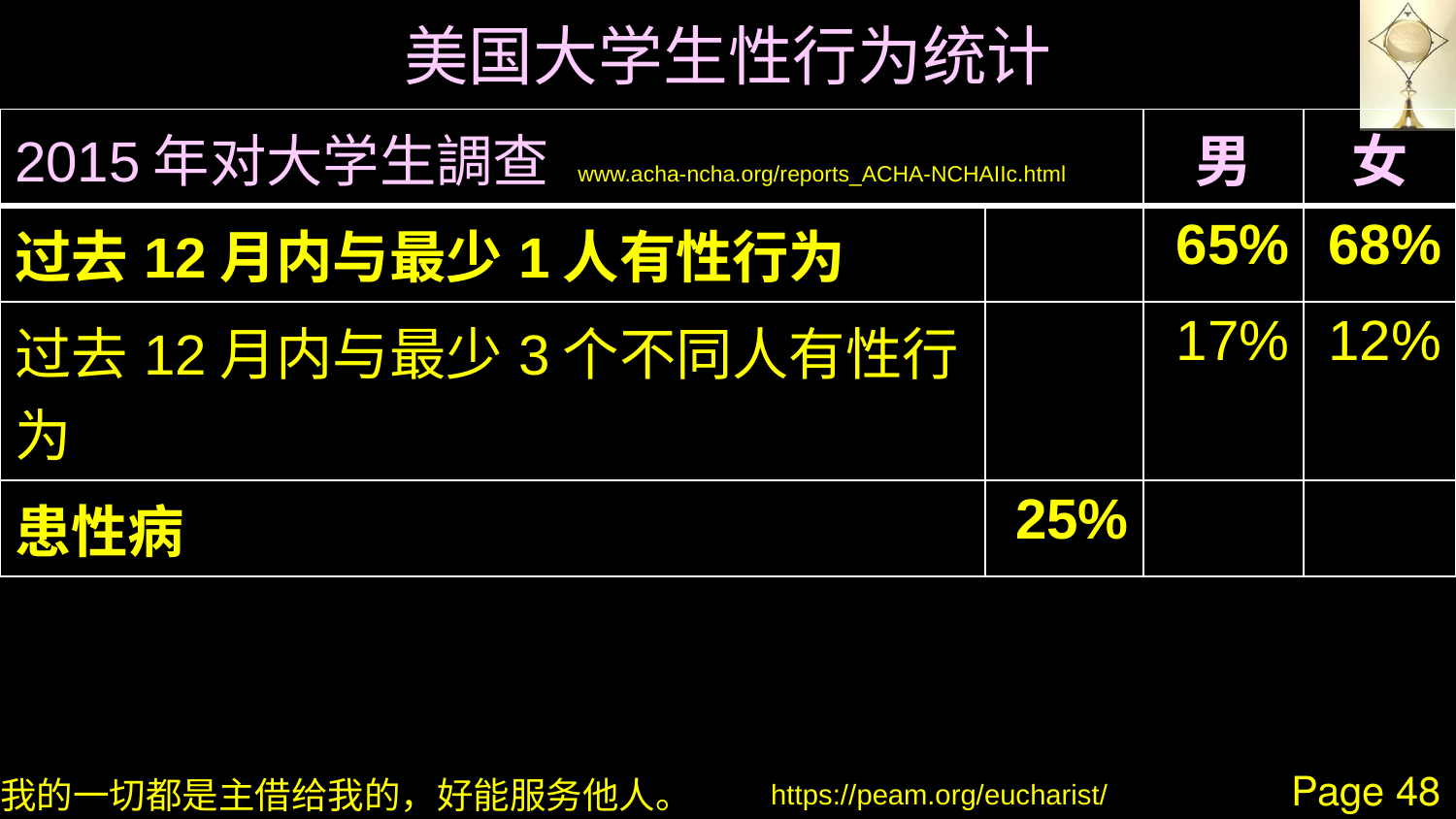

# 美国大学生性行为统计
| 2015年对大学生調查 www.acha-ncha.org/reports\_ACHA-NCHAIIc.html |  | 男 | 女 |
| --- | --- | --- | --- |
| 过去12月内与最少1人有性行为 |  | 65% | 68% |
| 过去12月内与最少3个不同人有性行为 |  | 17% | 12% |
| 患性病 | 25% |  |  |